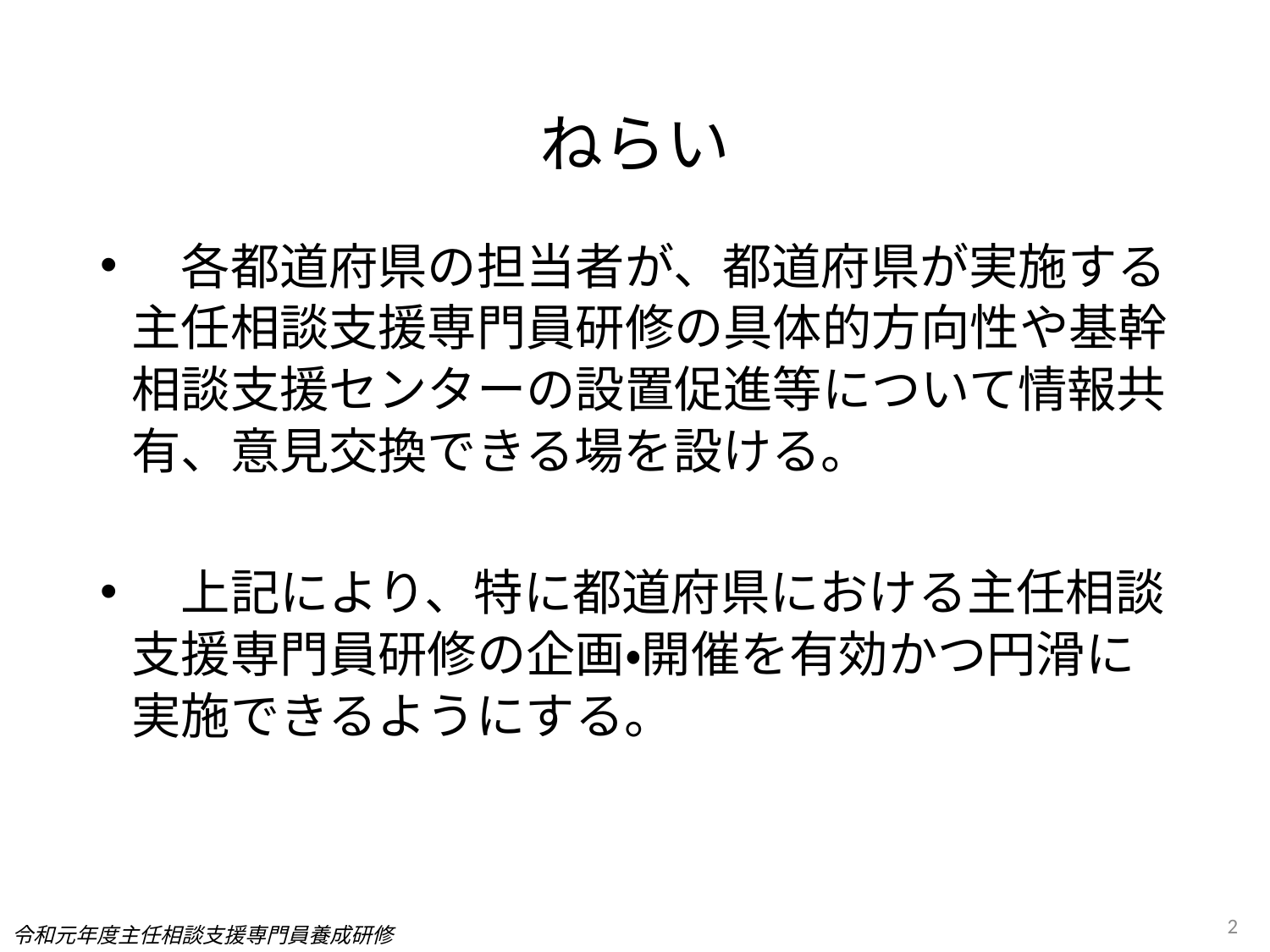

# ねらい
　各都道府県の担当者が、都道府県が実施する主任相談支援専門員研修の具体的方向性や基幹相談支援センターの設置促進等について情報共有、意見交換できる場を設ける。

　上記により、特に都道府県における主任相談支援専門員研修の企画・開催を有効かつ円滑に実施できるようにする。

2
令和元年度主任相談支援専門員養成研修